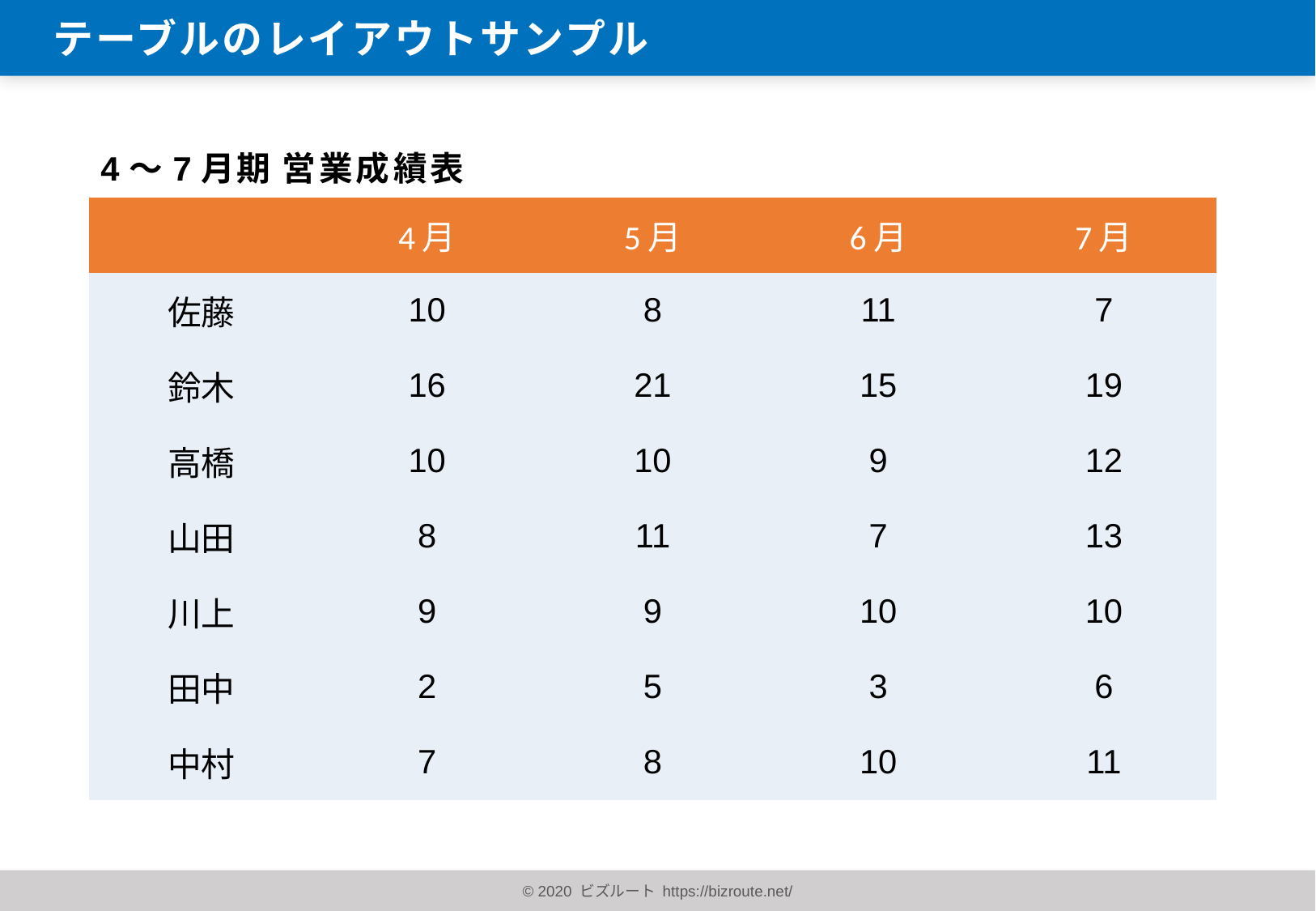

テーブルのレイアウトサンプル
4～7月期 営業成績表
|  | 4月 | 5月 | 6月 | 7月 |
| --- | --- | --- | --- | --- |
| 佐藤 | 10 | 8 | 11 | 7 |
| 鈴木 | 16 | 21 | 15 | 19 |
| 高橋 | 10 | 10 | 9 | 12 |
| 山田 | 8 | 11 | 7 | 13 |
| 川上 | 9 | 9 | 10 | 10 |
| 田中 | 2 | 5 | 3 | 6 |
| 中村 | 7 | 8 | 10 | 11 |

© 2020 ビズルート https://bizroute.net/